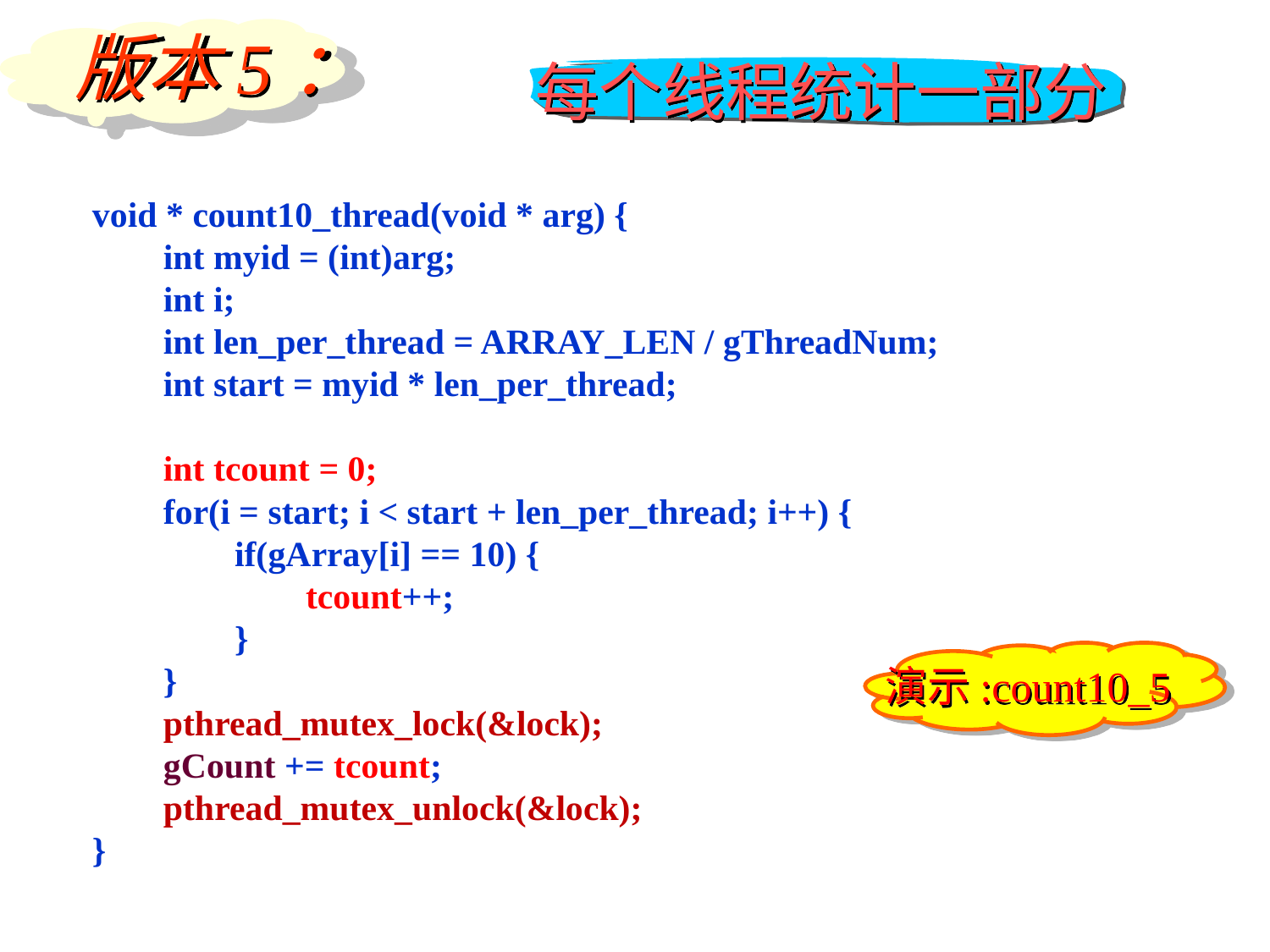

版本5：

每个线程统计一部分

void * count10_thread(void * arg) {
        int myid = (int)arg;
        int i;
        int len_per_thread = ARRAY_LEN / gThreadNum;
        int start = myid * len_per_thread;

        int tcount = 0;
        for(i = start; i < start + len_per_thread; i++) {
                if(gArray[i] == 10) {
                        tcount++;
                }
        }
        pthread_mutex_lock(&lock);
        gCount += tcount;
        pthread_mutex_unlock(&lock);
}

演示:count10_5